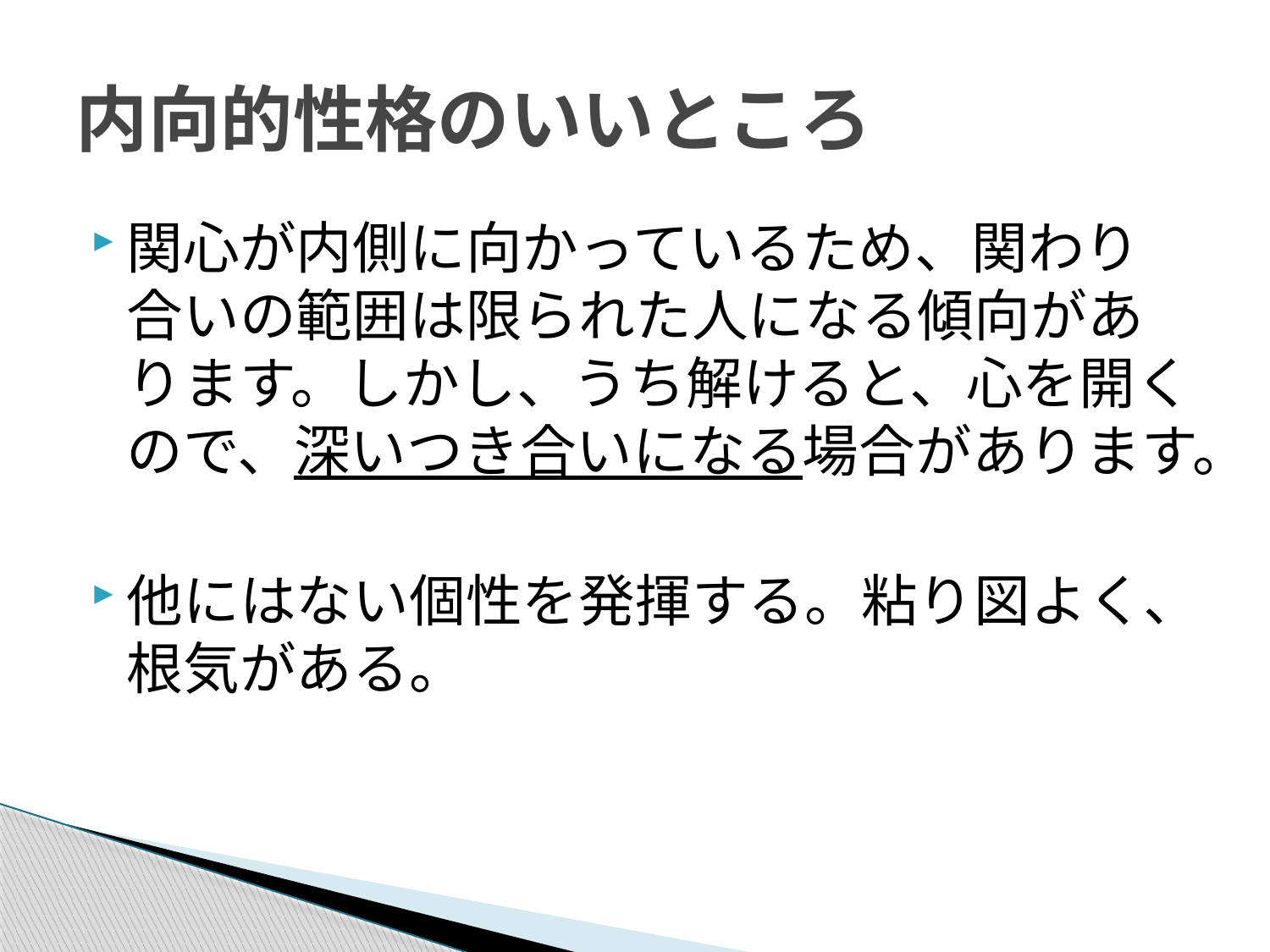

# 内向的性格のいいところ
関心が内側に向かっているため、関わり合いの範囲は限られた人になる傾向があります。しかし、うち解けると、心を開くので、深いつき合いになる場合があります。

他にはない個性を発揮する。粘り図よく、根気がある。